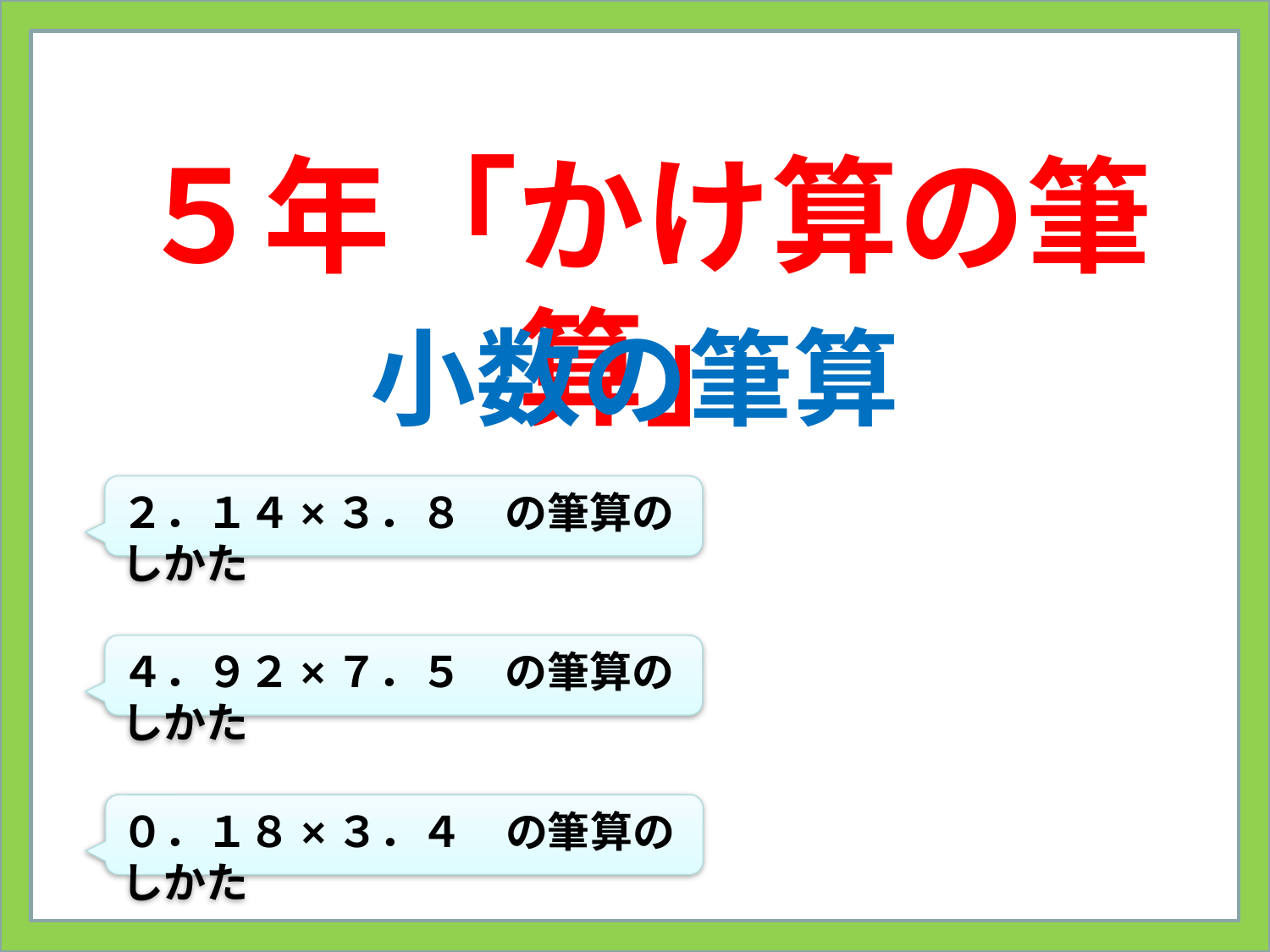

# ５年「かけ算の筆算」
小数の筆算

２．１４×３．８　の筆算のしかた
４．９２×７．５　の筆算のしかた
０．１８×３．４　の筆算のしかた